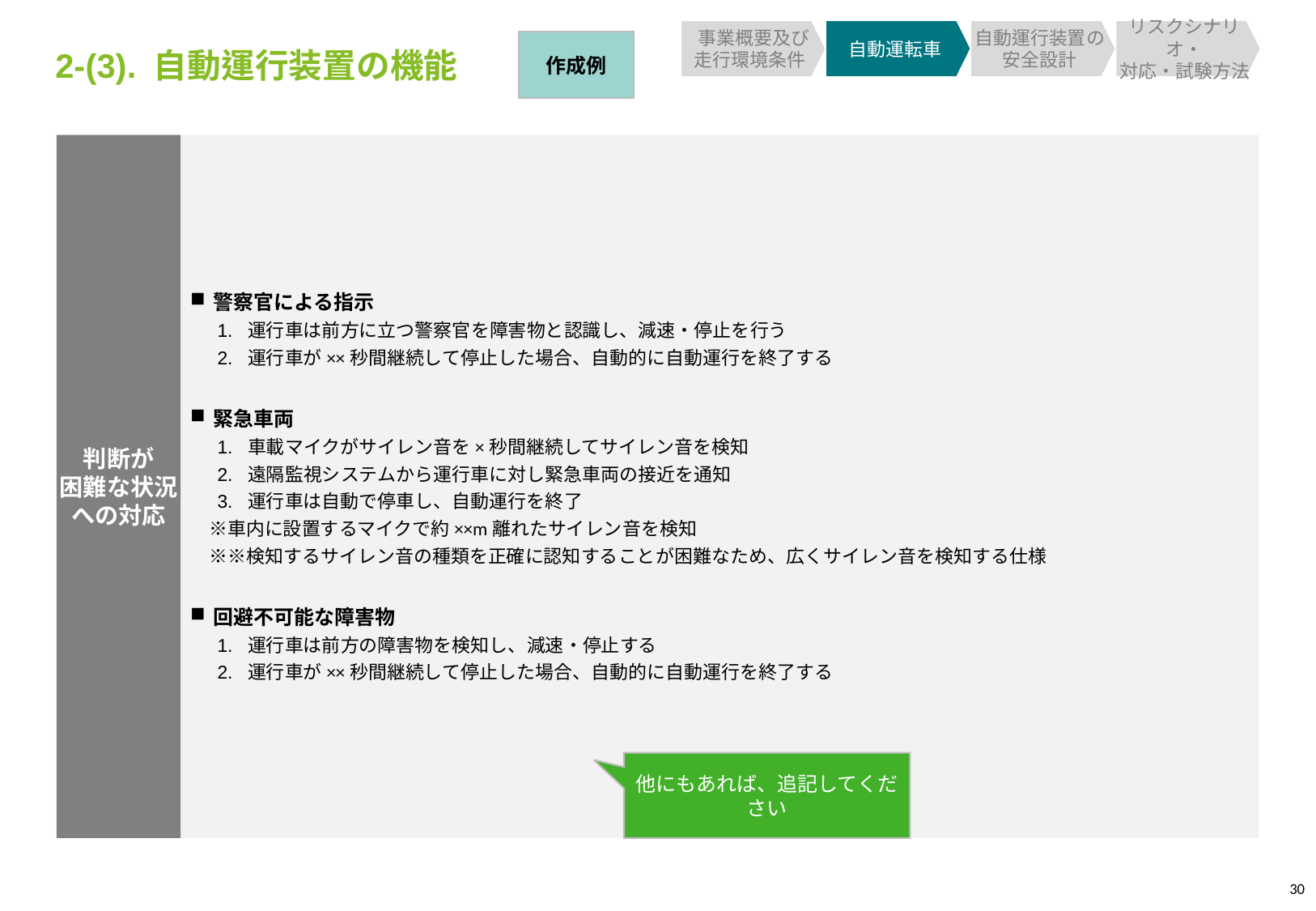

事業概要及び
走行環境条件
自動運転車
自動運行装置の安全設計
リスクシナリオ・
対応・試験方法
作成例
2-(3). 自動運行装置の機能
警察官による指示
運行車は前方に立つ警察官を障害物と認識し、減速・停止を行う
運行車が××秒間継続して停止した場合、自動的に自動運行を終了する

緊急車両
車載マイクがサイレン音を×秒間継続してサイレン音を検知
遠隔監視システムから運行車に対し緊急車両の接近を通知
運行車は自動で停車し、自動運行を終了
　※車内に設置するマイクで約××m離れたサイレン音を検知
　※※検知するサイレン音の種類を正確に認知することが困難なため、広くサイレン音を検知する仕様

回避不可能な障害物
運行車は前方の障害物を検知し、減速・停止する
運行車が××秒間継続して停止した場合、自動的に自動運行を終了する
判断が
困難な状況への対応
他にもあれば、追記してください
30